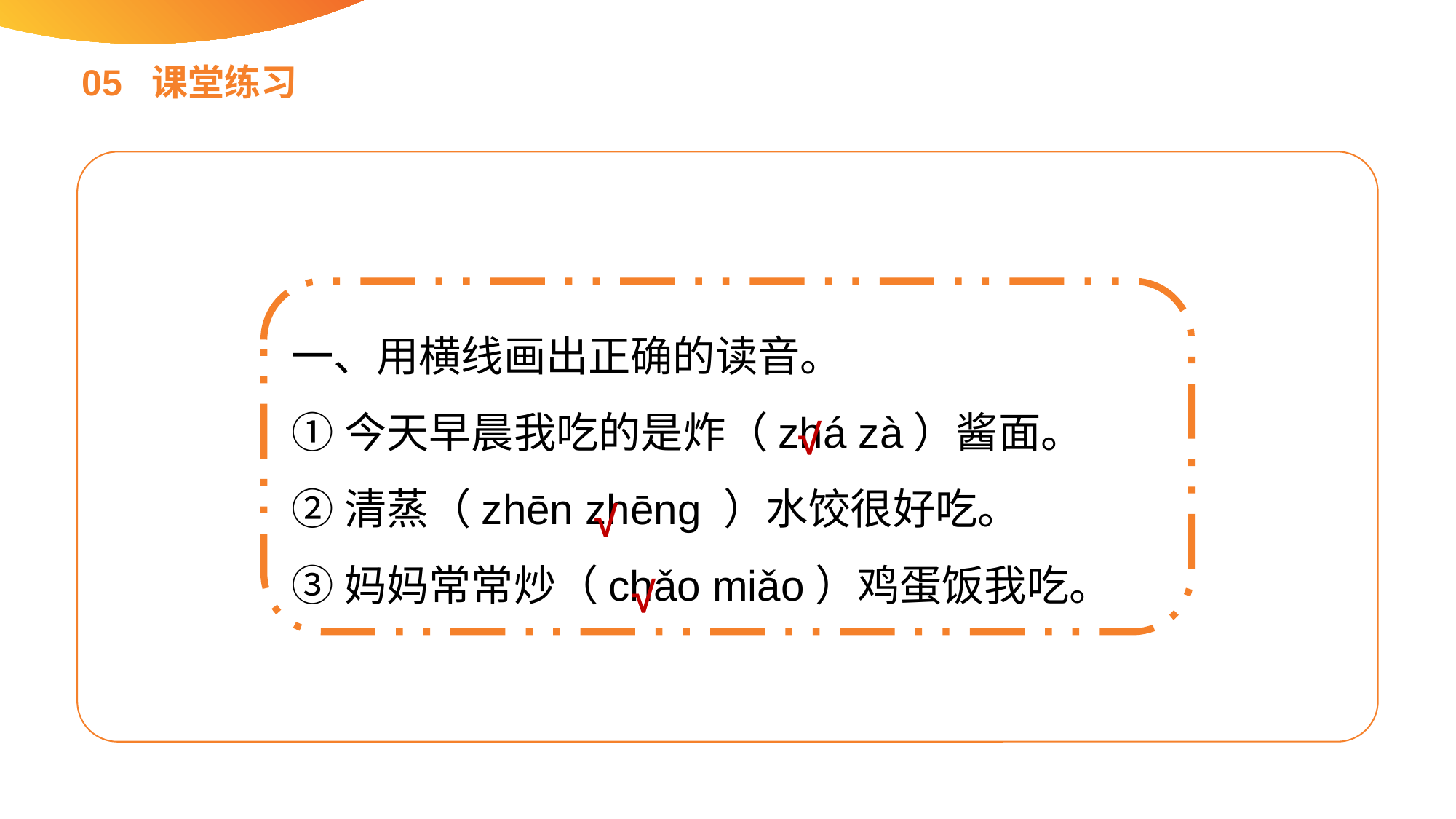

05  课堂练习
一、用横线画出正确的读音。
①今天早晨我吃的是炸（zhá zà）酱面。
②清蒸（zhēn zhēnɡ ）水饺很好吃。
③妈妈常常炒（chǎo miǎo）鸡蛋饭我吃。
√
√
√